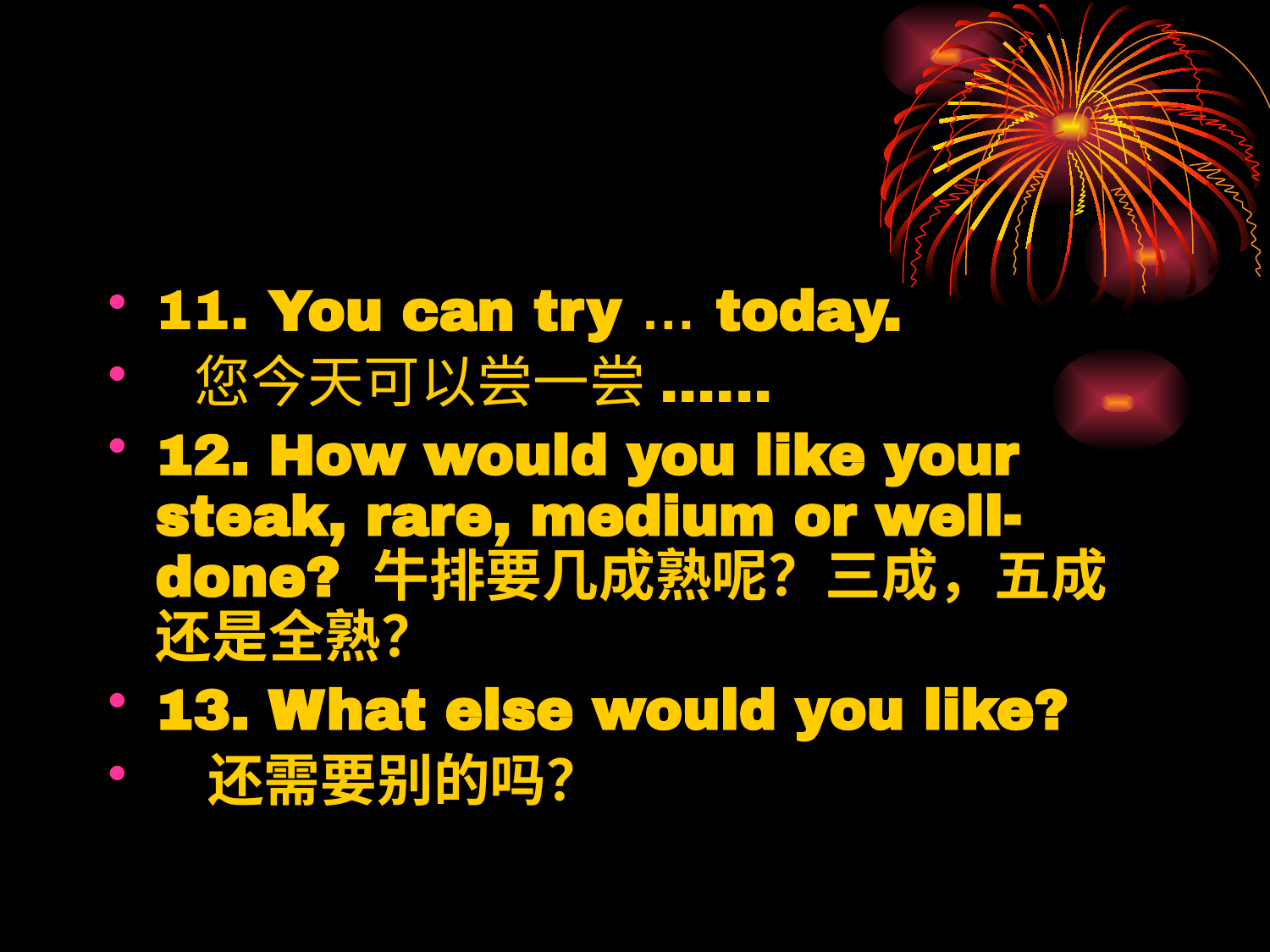

11. You can try … today.
  您今天可以尝一尝......
12. How would you like your steak, rare, medium or well-done? 牛排要几成熟呢？三成，五成还是全熟？
13. What else would you like?
   还需要别的吗？